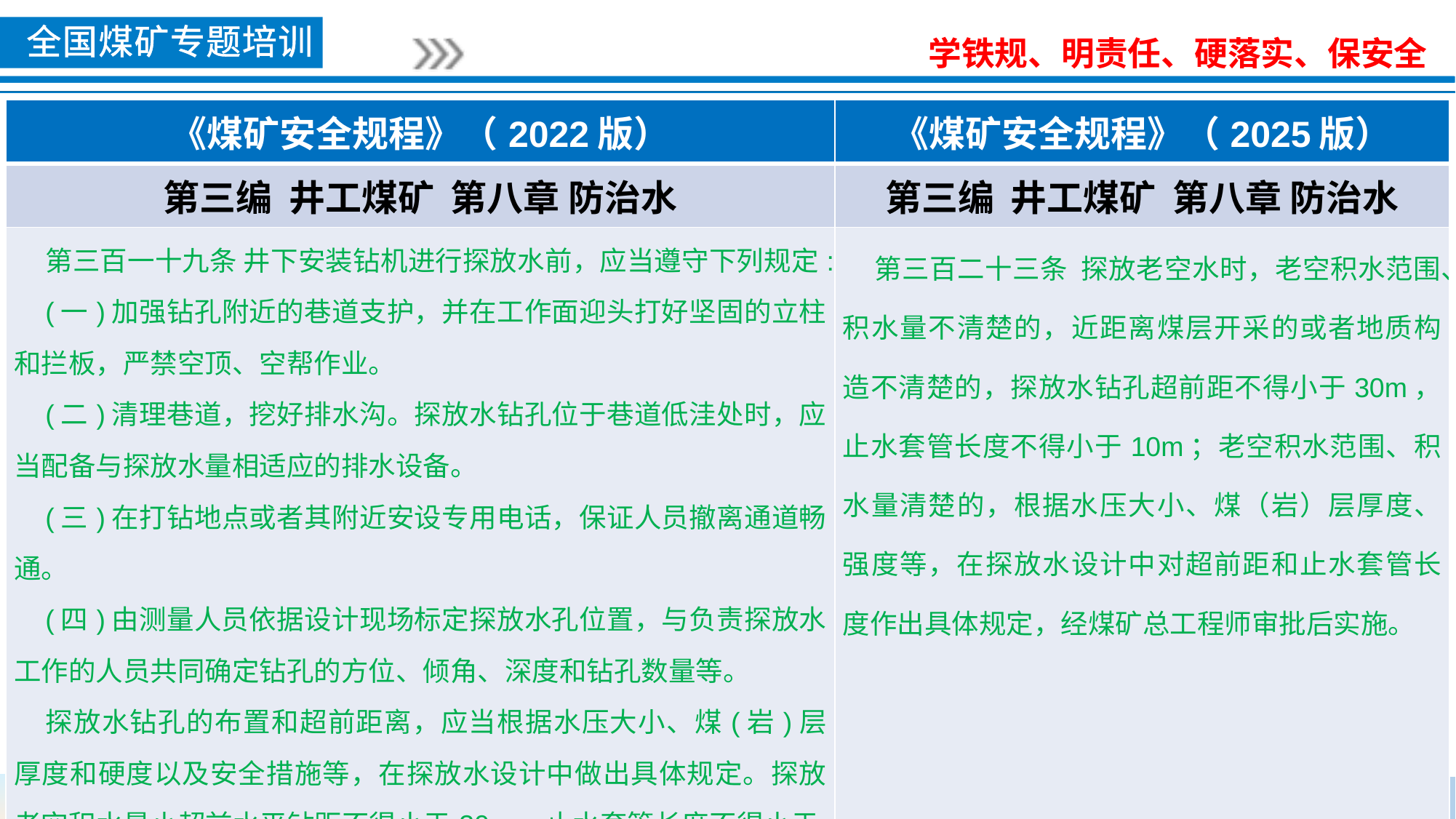

| 《煤矿安全规程》（2022版） | 《煤矿安全规程》（2025版） |
| --- | --- |
| 第三编 井工煤矿 第八章 防治水 | 第三编 井工煤矿 第八章 防治水 |
| 第三百一十九条 井下安装钻机进行探放水前，应当遵守下列规定: (一)加强钻孔附近的巷道支护，并在工作面迎头打好坚固的立柱和拦板，严禁空顶、空帮作业。 (二)清理巷道，挖好排水沟。探放水钻孔位于巷道低洼处时，应当配备与探放水量相适应的排水设备。 (三)在打钻地点或者其附近安设专用电话，保证人员撤离通道畅通。 (四)由测量人员依据设计现场标定探放水孔位置，与负责探放水工作的人员共同确定钻孔的方位、倾角、深度和钻孔数量等。 探放水钻孔的布置和超前距离，应当根据水压大小、煤(岩)层厚度和硬度以及安全措施等，在探放水设计中做出具体规定。探放老空积水最小超前水平钻距不得小于30m，止水套管长度不得小于10m。 | 第三百二十三条 探放老空水时，老空积水范围、积水量不清楚的，近距离煤层开采的或者地质构造不清楚的，探放水钻孔超前距不得小于30m，止水套管长度不得小于10m；老空积水范围、积水量清楚的，根据水压大小、煤（岩）层厚度、强度等，在探放水设计中对超前距和止水套管长度作出具体规定，经煤矿总工程师审批后实施。 |